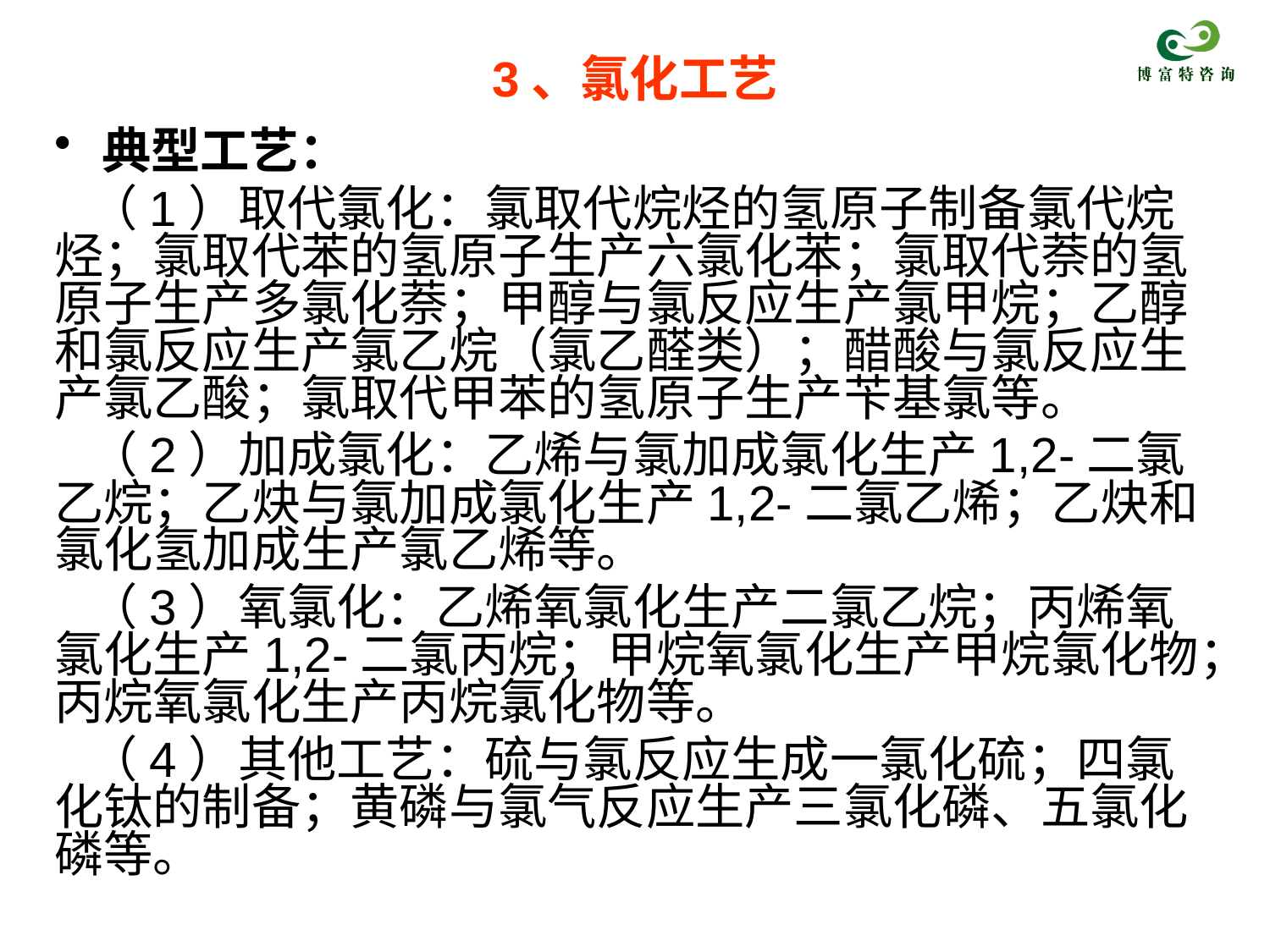

# 3、氯化工艺
典型工艺：
  （1）取代氯化：氯取代烷烃的氢原子制备氯代烷烃；氯取代苯的氢原子生产六氯化苯；氯取代萘的氢原子生产多氯化萘；甲醇与氯反应生产氯甲烷；乙醇和氯反应生产氯乙烷（氯乙醛类）；醋酸与氯反应生产氯乙酸；氯取代甲苯的氢原子生产苄基氯等。
  （2）加成氯化：乙烯与氯加成氯化生产1,2-二氯乙烷；乙炔与氯加成氯化生产1,2-二氯乙烯；乙炔和氯化氢加成生产氯乙烯等。
  （3）氧氯化：乙烯氧氯化生产二氯乙烷；丙烯氧氯化生产1,2-二氯丙烷；甲烷氧氯化生产甲烷氯化物；丙烷氧氯化生产丙烷氯化物等。
  （4）其他工艺：硫与氯反应生成一氯化硫；四氯化钛的制备；黄磷与氯气反应生产三氯化磷、五氯化磷等。